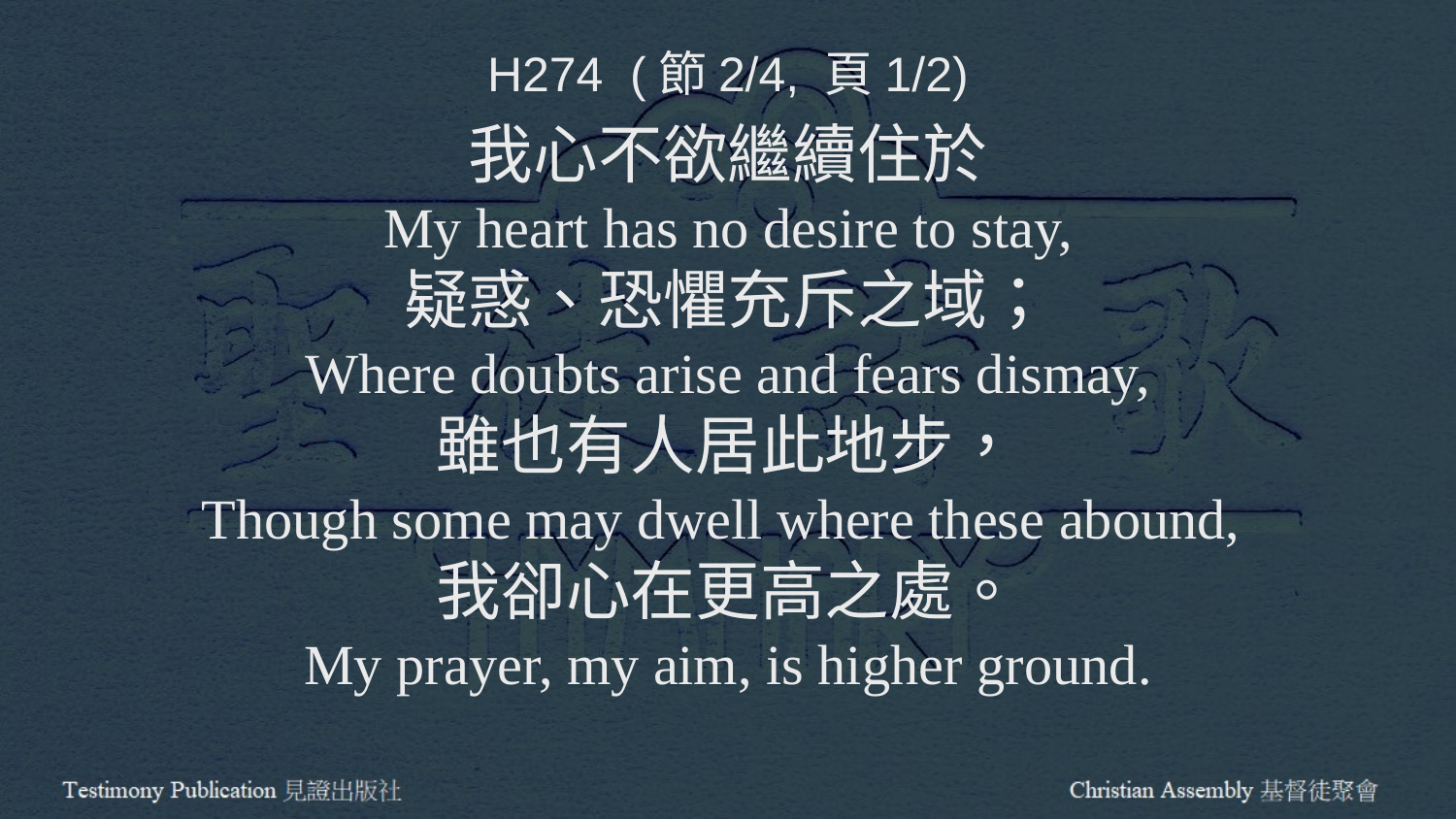

H274  (節2/4, 頁1/2)
我心不欲繼續住於
My heart has no desire to stay,
疑惑、恐懼充斥之域；
Where doubts arise and fears dismay,
雖也有人居此地步，
Though some may dwell where these abound,
我卻心在更高之處。
My prayer, my aim, is higher ground.